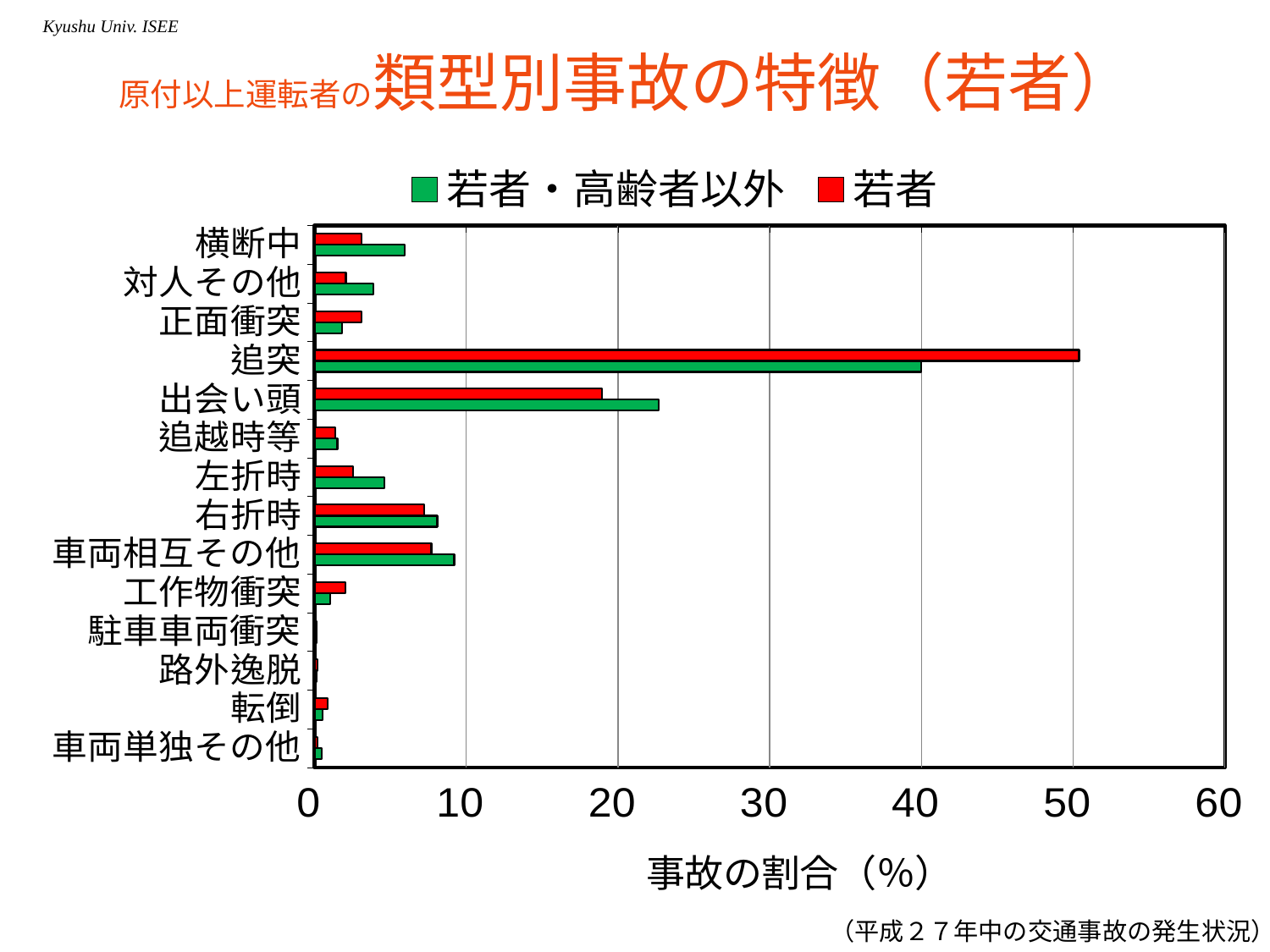

# 原付以上運転者の類型別事故の特徴（若者）

### Chart

| Category | 若者 | 若者・高齢者以外 |
|---|---|---|
| 横断中 | 3.085294480461629 | 5.93064717418435 |
| 対人その他 | 2.066914294329692 | 3.895822190527127 |
| 正面衝突 | 3.090777011746323 | 1.804243180602603 |
| 追突 | 50.3926863032662 | 39.98989718904139 |
| 出会い頭 | 18.95311065118765 | 22.66625066856837 |
| 追越時等 | 1.37611535245823 | 1.505021691329411 |
| 左折時 | 2.535670719171041 | 4.587270458192191 |
| 右折時 | 7.230088131690401 | 8.0965115588043 |
| 車両相互その他 | 7.704327087816446 | 9.209900754739403 |
| 工作物衝突 | 2.034019106621527 | 1.044155226718964 |
| 駐車車両衝突 | 0.141175180580874 | 0.156296428359185 |
| 路外逸脱 | 0.180923532394907 | 0.116479467522434 |
| 転倒 | 0.875834372729889 | 0.512569085398467 |
| 車両単独その他 | 0.202853657533683 | 0.479289237534914 |
（平成２７年中の交通事故の発生状況）